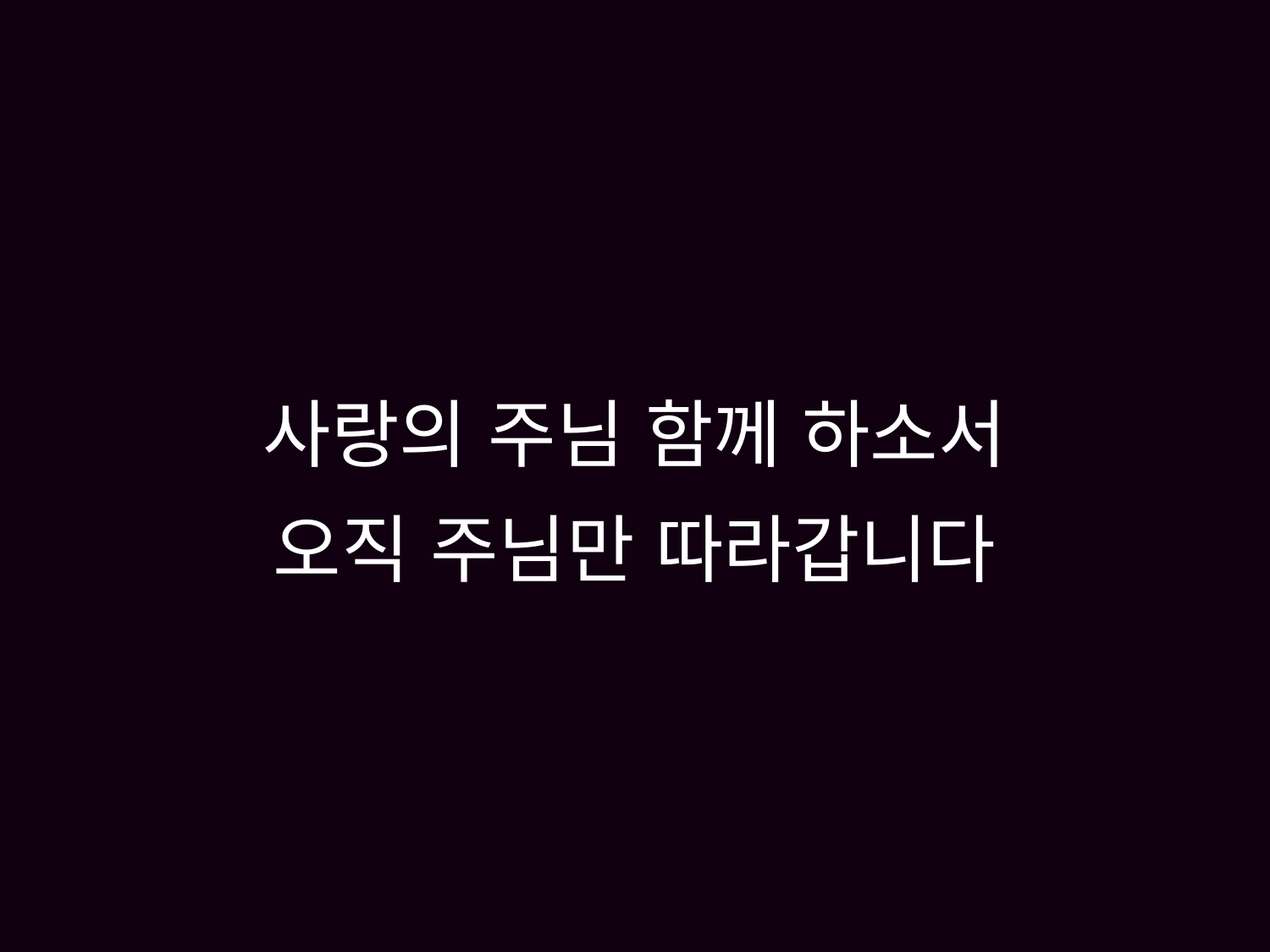

# 사랑의 주님 함께 하소서 오직 주님만 따라갑니다